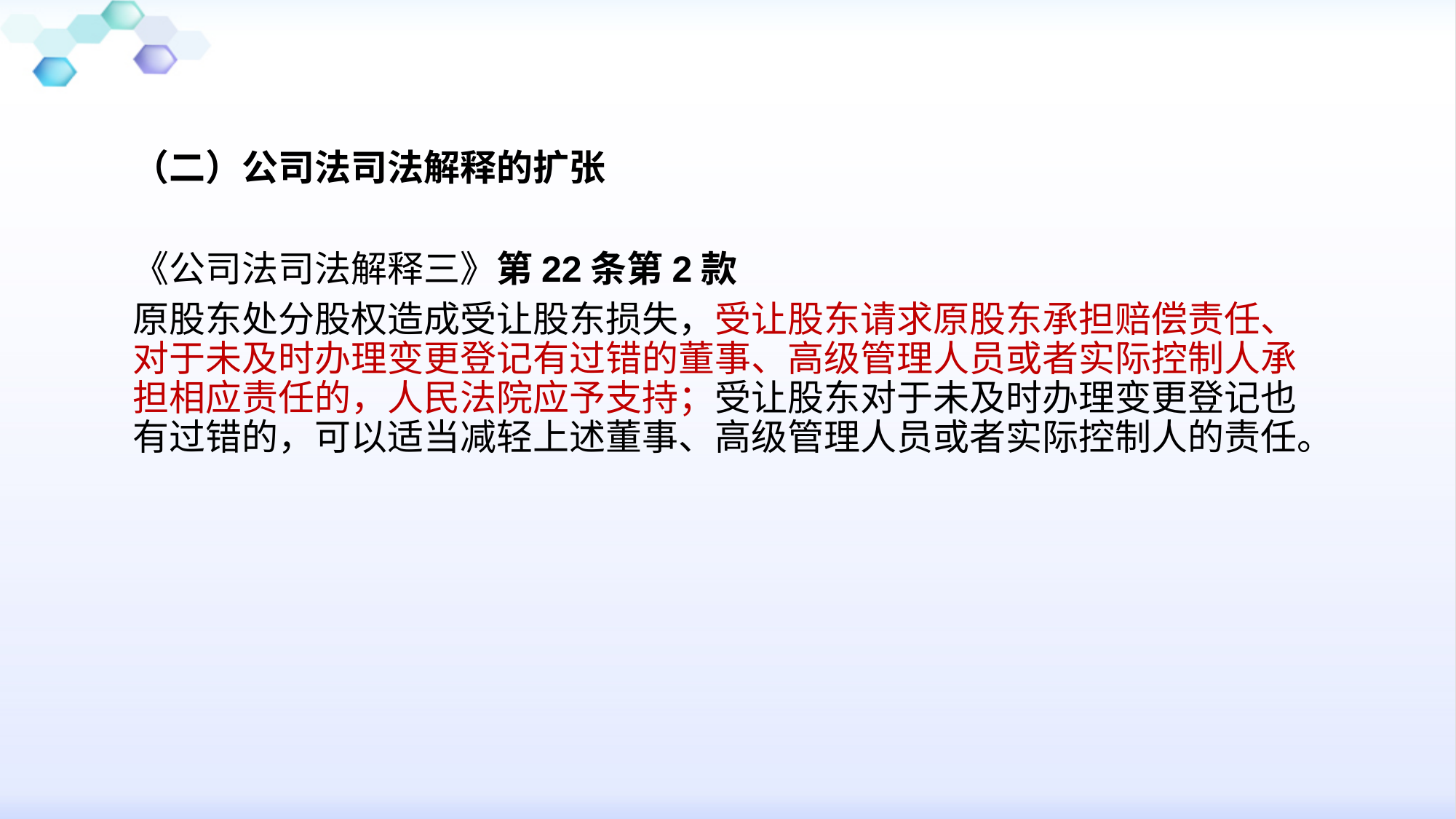

（二）公司法司法解释的扩张

《公司法司法解释三》第22条第2款
原股东处分股权造成受让股东损失，受让股东请求原股东承担赔偿责任、对于未及时办理变更登记有过错的董事、高级管理人员或者实际控制人承担相应责任的，人民法院应予支持；受让股东对于未及时办理变更登记也有过错的，可以适当减轻上述董事、高级管理人员或者实际控制人的责任。